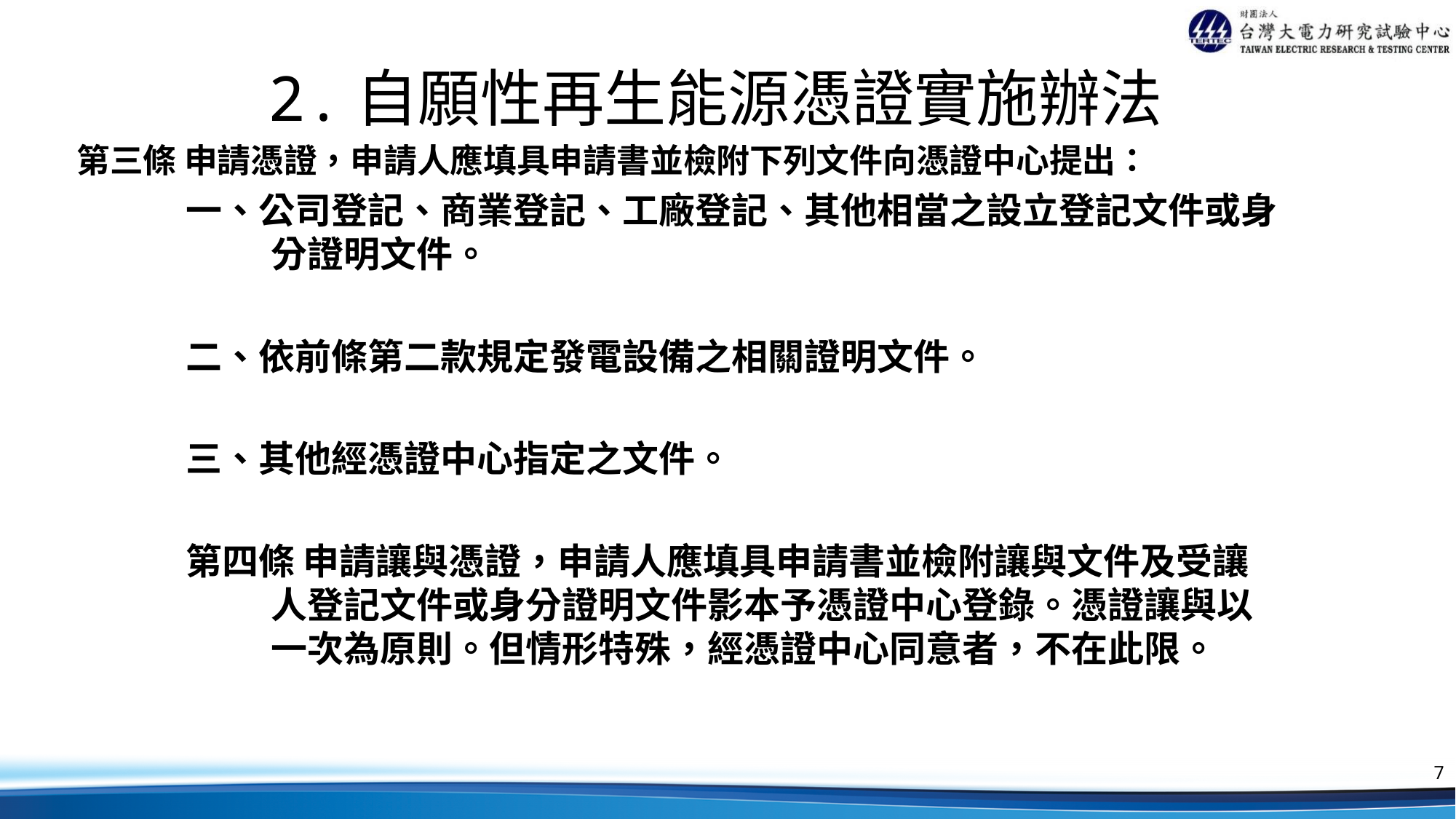

# 2.自願性再生能源憑證實施辦法
第三條 申請憑證，申請人應填具申請書並檢附下列文件向憑證中心提出：
一、公司登記、商業登記、工廠登記、其他相當之設立登記文件或身分證明文件。

二、依前條第二款規定發電設備之相關證明文件。

三、其他經憑證中心指定之文件。

第四條 申請讓與憑證，申請人應填具申請書並檢附讓與文件及受讓人登記文件或身分證明文件影本予憑證中心登錄。憑證讓與以一次為原則。但情形特殊，經憑證中心同意者，不在此限。
7